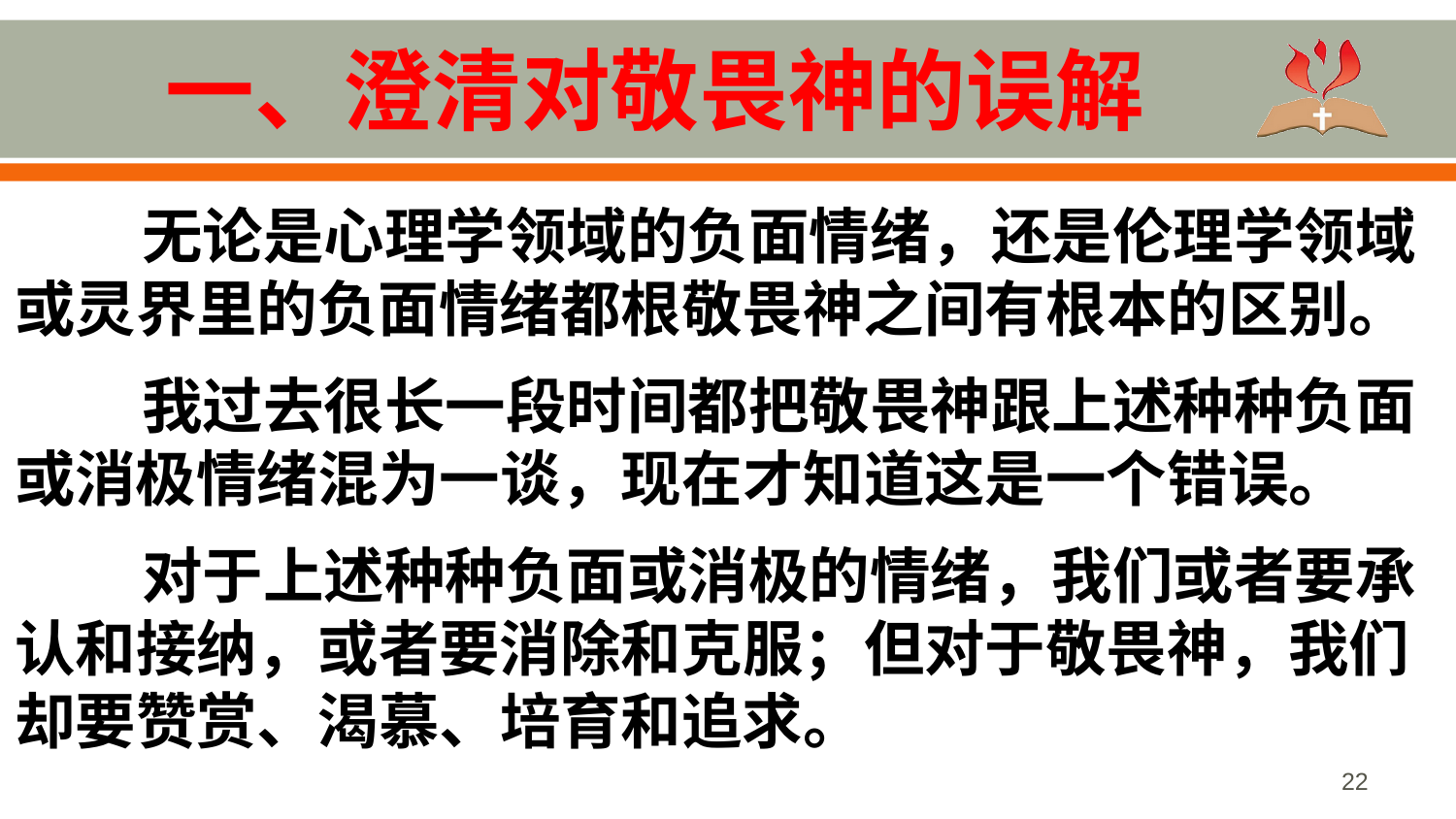

# 一、澄清对敬畏神的误解
无论是心理学领域的负面情绪，还是伦理学领域或灵界里的负面情绪都根敬畏神之间有根本的区别。
我过去很长一段时间都把敬畏神跟上述种种负面或消极情绪混为一谈，现在才知道这是一个错误。
对于上述种种负面或消极的情绪，我们或者要承认和接纳，或者要消除和克服；但对于敬畏神，我们却要赞赏、渴慕、培育和追求。

22